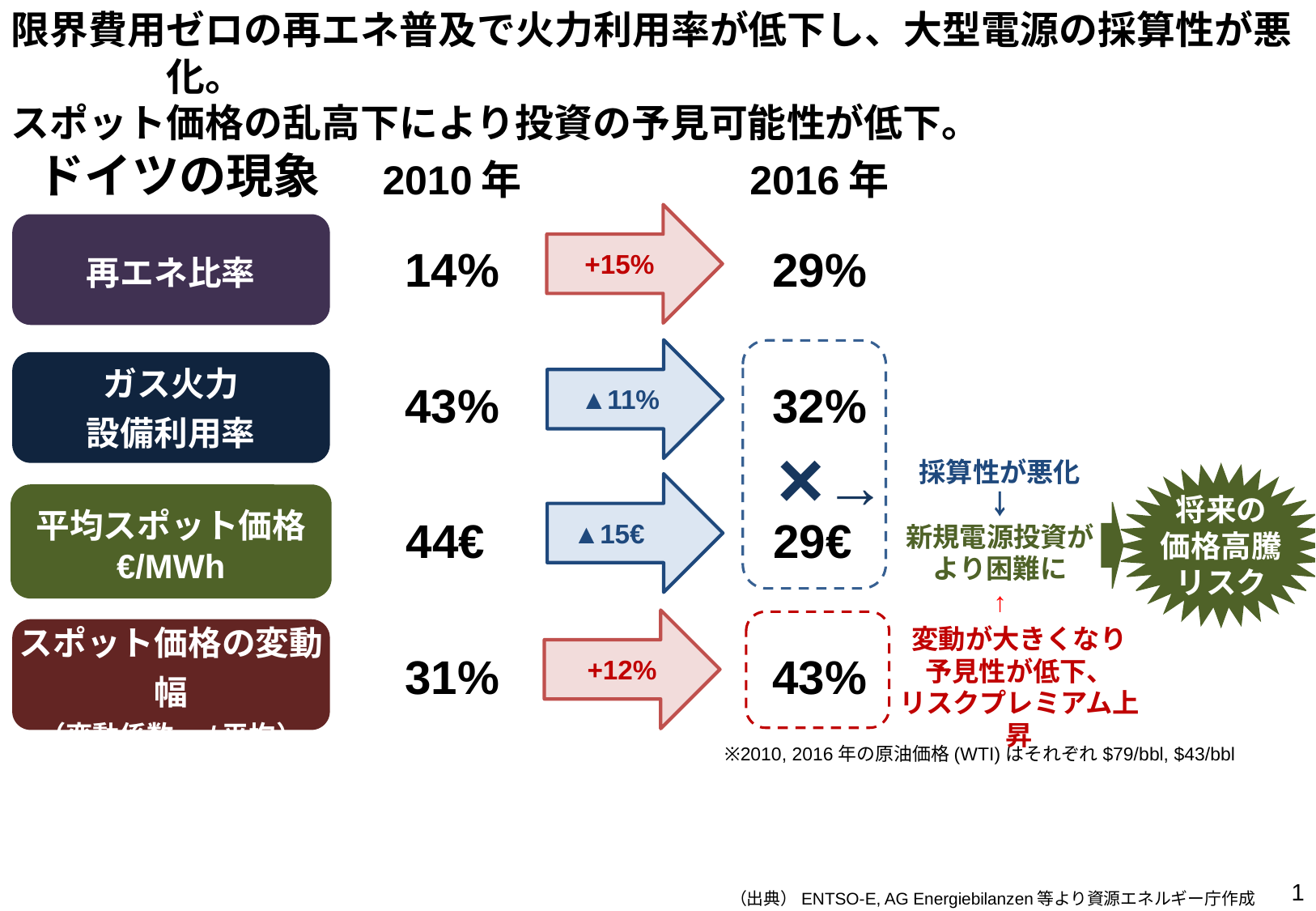

限界費用ゼロの再エネ普及で火力利用率が低下し、大型電源の採算性が悪化。
スポット価格の乱高下により投資の予見可能性が低下。
ドイツの現象
|  | 2010年 |  | 2016年 |
| --- | --- | --- | --- |
| 再エネ比率 | 14% |  | 29% |
| ガス火力 設備利用率 | 43% |  | 32% |
| 平均スポット価格 €/MWh | 44€ |  | 29€ |
| スポット価格の変動幅 （変動係数:σ/平均） | 31% |  | 43% |

+15%

▲11%
×→

採算性が悪化
￬
新規電源投資が
より困難に
↑
将来の
価格高騰
リスク

▲15€

変動が大きくなり
予見性が低下、
リスクプレミアム上昇

+12%
※2010, 2016年の原油価格(WTI)はそれぞれ$79/bbl, $43/bbl
1
（出典）ENTSO-E, AG Energiebilanzen等より資源エネルギー庁作成